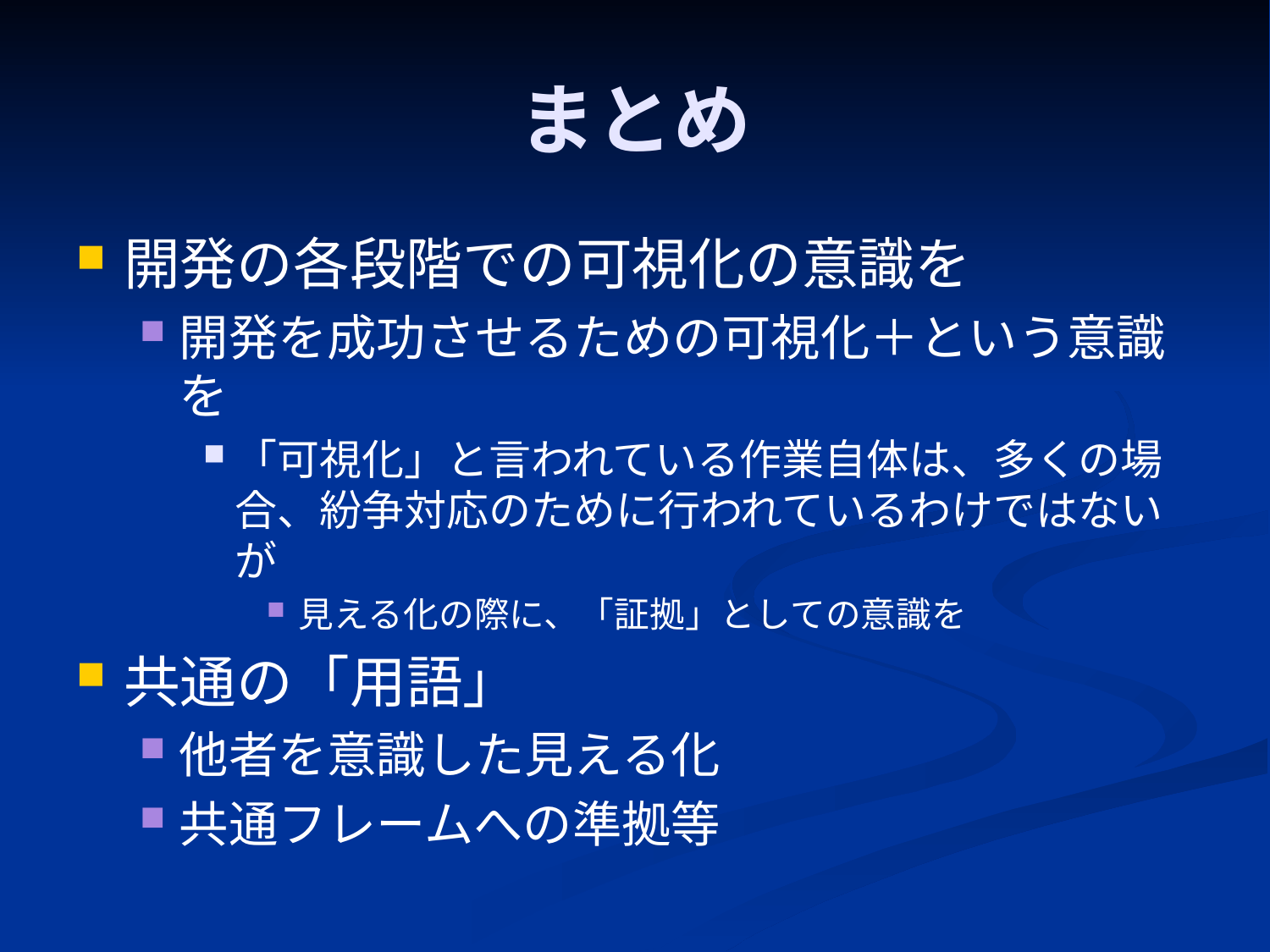

# まとめ
開発の各段階での可視化の意識を
開発を成功させるための可視化＋という意識を
「可視化」と言われている作業自体は、多くの場合、紛争対応のために行われているわけではないが
見える化の際に、「証拠」としての意識を
共通の「用語」
他者を意識した見える化
共通フレームへの準拠等